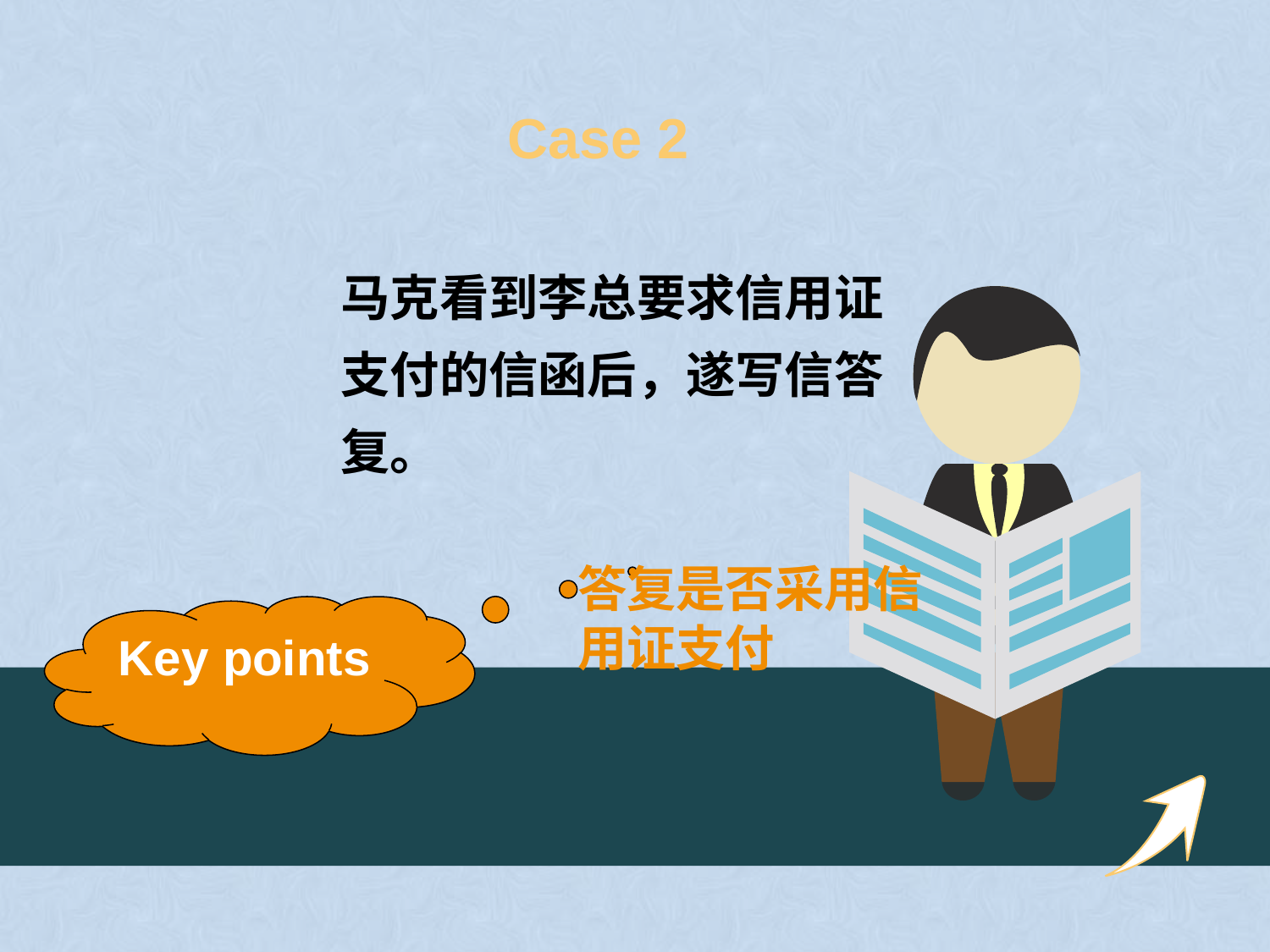

Case 2
马克看到李总要求信用证支付的信函后，遂写信答复。
答复是否采用信用证支付
Key points